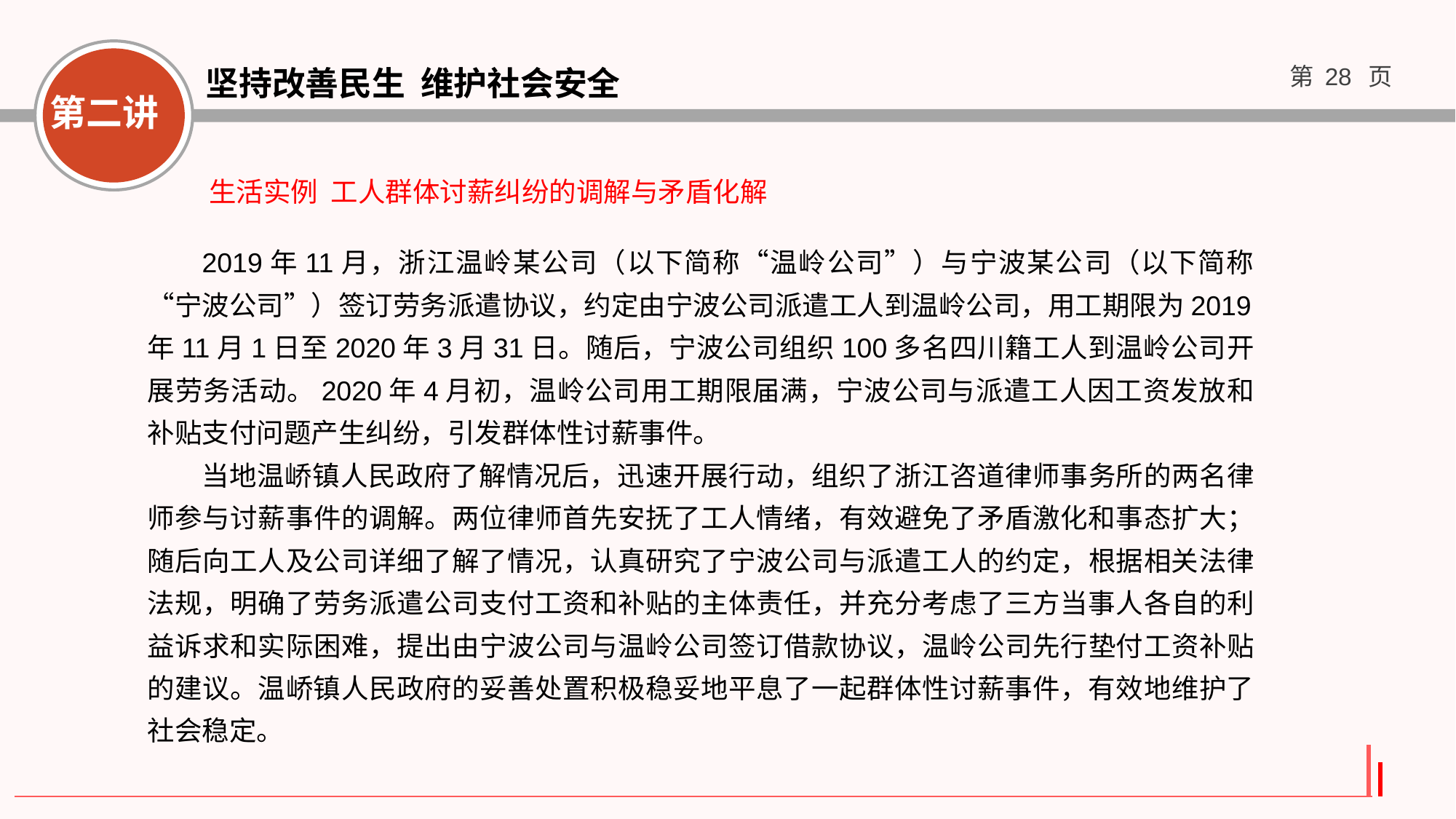

生活实例  工人群体讨薪纠纷的调解与矛盾化解
2019年11月，浙江温岭某公司（以下简称“温岭公司”）与宁波某公司（以下简称“宁波公司”）签订劳务派遣协议，约定由宁波公司派遣工人到温岭公司，用工期限为2019年11月1日至2020年3月31日。随后，宁波公司组织100多名四川籍工人到温岭公司开展劳务活动。2020年4月初，温岭公司用工期限届满，宁波公司与派遣工人因工资发放和补贴支付问题产生纠纷，引发群体性讨薪事件。
当地温峤镇人民政府了解情况后，迅速开展行动，组织了浙江咨道律师事务所的两名律师参与讨薪事件的调解。两位律师首先安抚了工人情绪，有效避免了矛盾激化和事态扩大；随后向工人及公司详细了解了情况，认真研究了宁波公司与派遣工人的约定，根据相关法律法规，明确了劳务派遣公司支付工资和补贴的主体责任，并充分考虑了三方当事人各自的利益诉求和实际困难，提出由宁波公司与温岭公司签订借款协议，温岭公司先行垫付工资补贴的建议。温峤镇人民政府的妥善处置积极稳妥地平息了一起群体性讨薪事件，有效地维护了社会稳定。